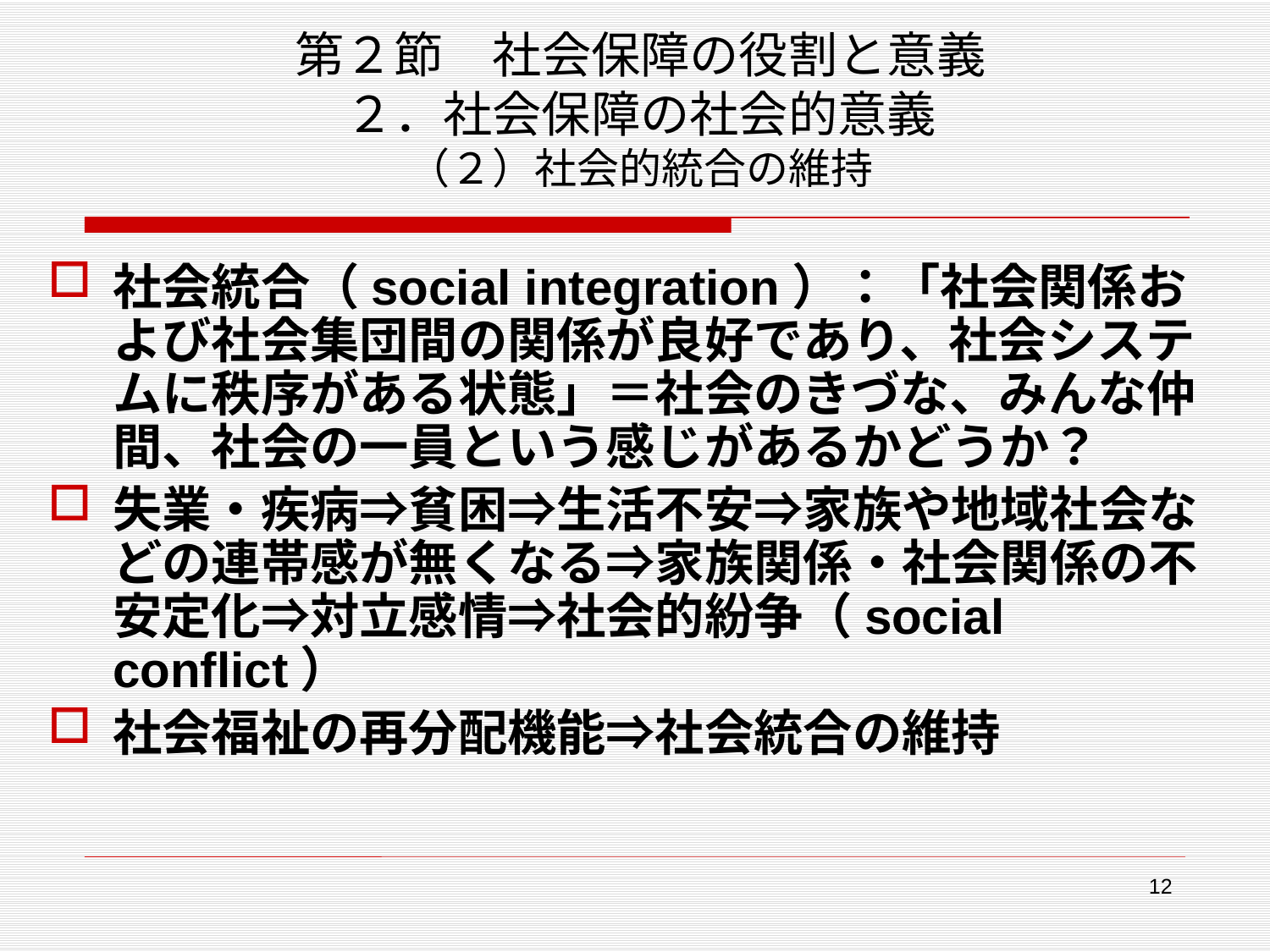

# 第２節　社会保障の役割と意義 ２．社会保障の社会的意義 （２）社会的統合の維持
社会統合（social integration）：「社会関係および社会集団間の関係が良好であり、社会システムに秩序がある状態」＝社会のきづな、みんな仲間、社会の一員という感じがあるかどうか？
失業・疾病⇒貧困⇒生活不安⇒家族や地域社会などの連帯感が無くなる⇒家族関係・社会関係の不安定化⇒対立感情⇒社会的紛争（social conflict）
社会福祉の再分配機能⇒社会統合の維持

12